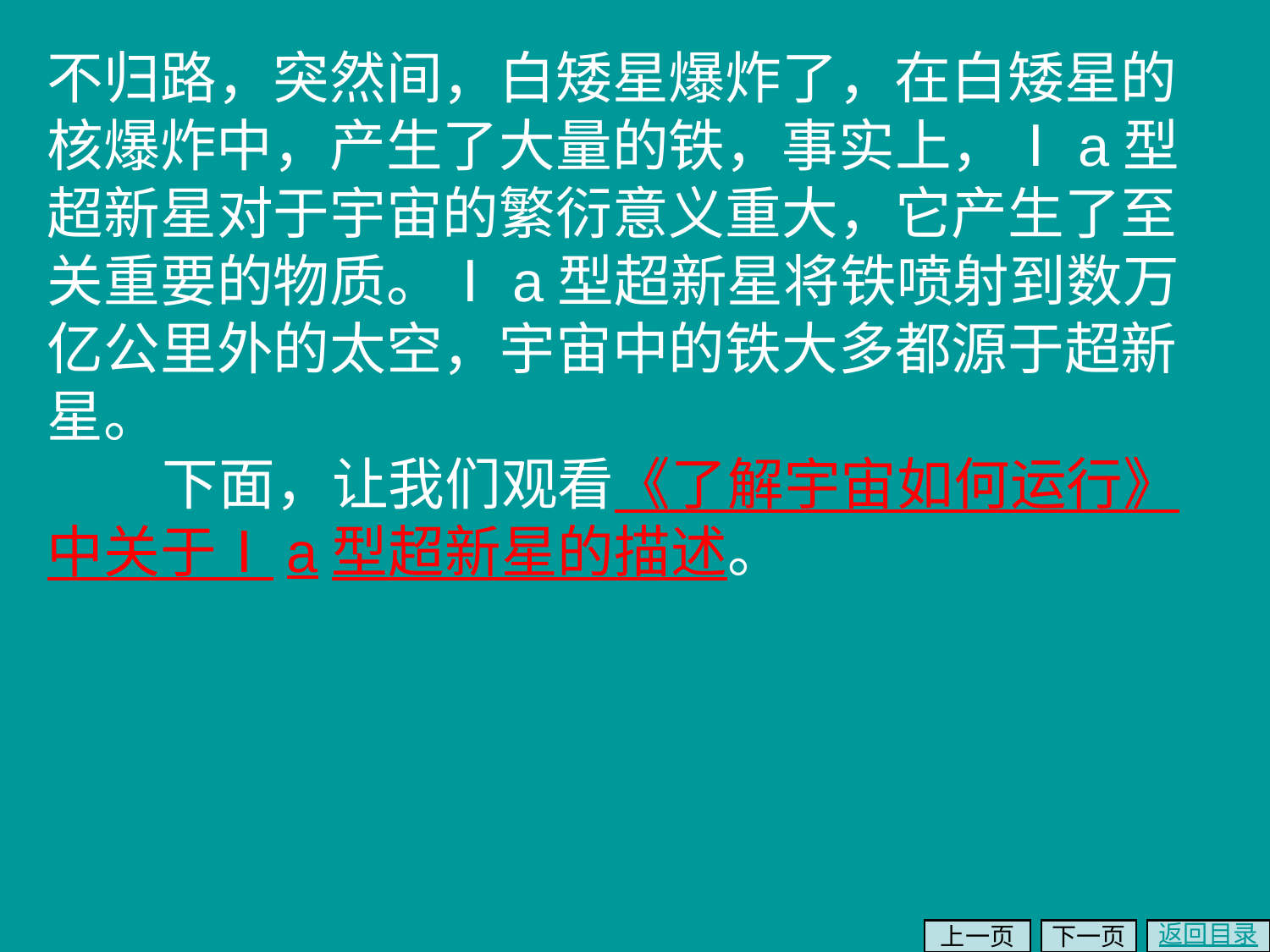

不归路，突然间，白矮星爆炸了，在白矮星的核爆炸中，产生了大量的铁，事实上，Ⅰa型超新星对于宇宙的繁衍意义重大，它产生了至关重要的物质。Ⅰa型超新星将铁喷射到数万亿公里外的太空，宇宙中的铁大多都源于超新星。
        下面，让我们观看《了解宇宙如何运行》中关于Ⅰa型超新星的描述。

上一页
下一页
返回目录